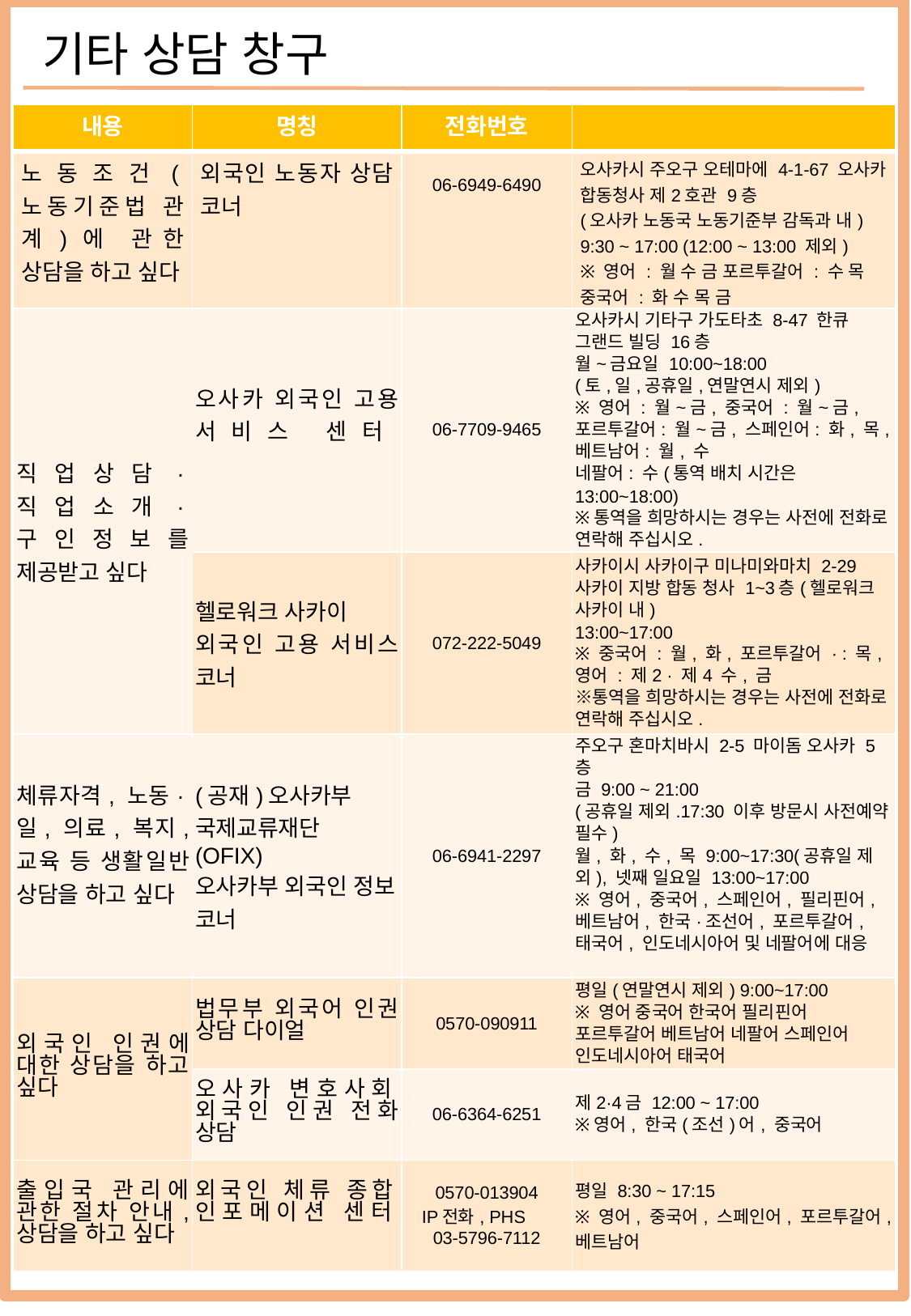

기타 상담 창구
| 내용 | 명칭 | 전화번호 |  |
| --- | --- | --- | --- |
| 노동조건(노동기준법 관계)에 관한 상담을 하고 싶다 | 외국인 노동자 상담 코너 | 06-6949-6490 | 오사카시 주오구 오테마에 4-1-67 오사카 합동청사 제2호관 9층 (오사카 노동국 노동기준부 감독과 내) 9:30 ~ 17:00 (12:00 ~ 13:00 제외) ※ 영어 : 월 수 금 포르투갈어 : 수 목 중국어 : 화 수 목 금 베트남어: 금 |
| 직업상담·직업소개·구인정보를 제공받고 싶다 | 오사카 외국인 고용 서비스 센터 | 06-7709-9465 | 오사카시 기타구 가도타초 8-47 한큐 그랜드 빌딩 16층 월~금요일 10:00~18:00 (토,일,공휴일,연말연시 제외) ※ 영어 : 월~금, 중국어 : 월~금, 포르투갈어: 월~금, 스페인어: 화, 목, 베트남어: 월, 수 네팔어: 수(통역 배치 시간은 13:00~18:00) ※통역을 희망하시는 경우는 사전에 전화로 연락해 주십시오. |
|  | 헬로워크 사카이 외국인 고용 서비스 코너 | 072-222-5049 | 사카이시 사카이구 미나미와마치 2-29 사카이 지방 합동 청사 1~3층(헬로워크 사카이 내) 13:00~17:00 ※ 중국어 : 월, 화, 포르투갈어 · : 목, 영어 : 제2 · 제4 수, 금 ※통역을 희망하시는 경우는 사전에 전화로 연락해 주십시오. |
| 체류자격, 노동·일, 의료, 복지, 교육 등 생활일반 상담을 하고 싶다 | (공재)오사카부 국제교류재단　　　 (OFIX) 오사카부 외국인 정보 코너 | 06-6941-2297 | 주오구 혼마치바시 2-5 마이돔 오사카 5층 금 9:00 ~ 21:00 (공휴일 제외.17:30 이후 방문시 사전예약 필수) 월, 화, 수, 목 9:00~17:30(공휴일 제외), 넷째 일요일 13:00~17:00 ※ 영어, 중국어, 스페인어, 필리핀어, 베트남어, 한국·조선어, 포르투갈어, 태국어, 인도네시아어 및 네팔어에 대응 |
| 외국인 인권에 대한 상담을 하고 싶다 | 법무부 외국어 인권 상담 다이얼 | 0570-090911 | 평일(연말연시 제외) 9:00~17:00 ※ 영어 중국어 한국어 필리핀어 포르투갈어 베트남어 네팔어 스페인어 인도네시아어 태국어 |
|  | 오사카 변호사회 외국인 인권 전화 상담 | 06-6364-6251 | 제2·4금 12:00 ~ 17:00 ※영어, 한국(조선)어, 중국어 |
| 출입국 관리에 관한 절차 안내, 상담을 하고 싶다 | 외국인 체류 종합 인포메이션 센터 | 0570-013904 IP전화, PHS 　 03-5796-7112 | 평일 8:30 ~ 17:15 ※ 영어, 중국어, 스페인어, 포르투갈어, 베트남어 |